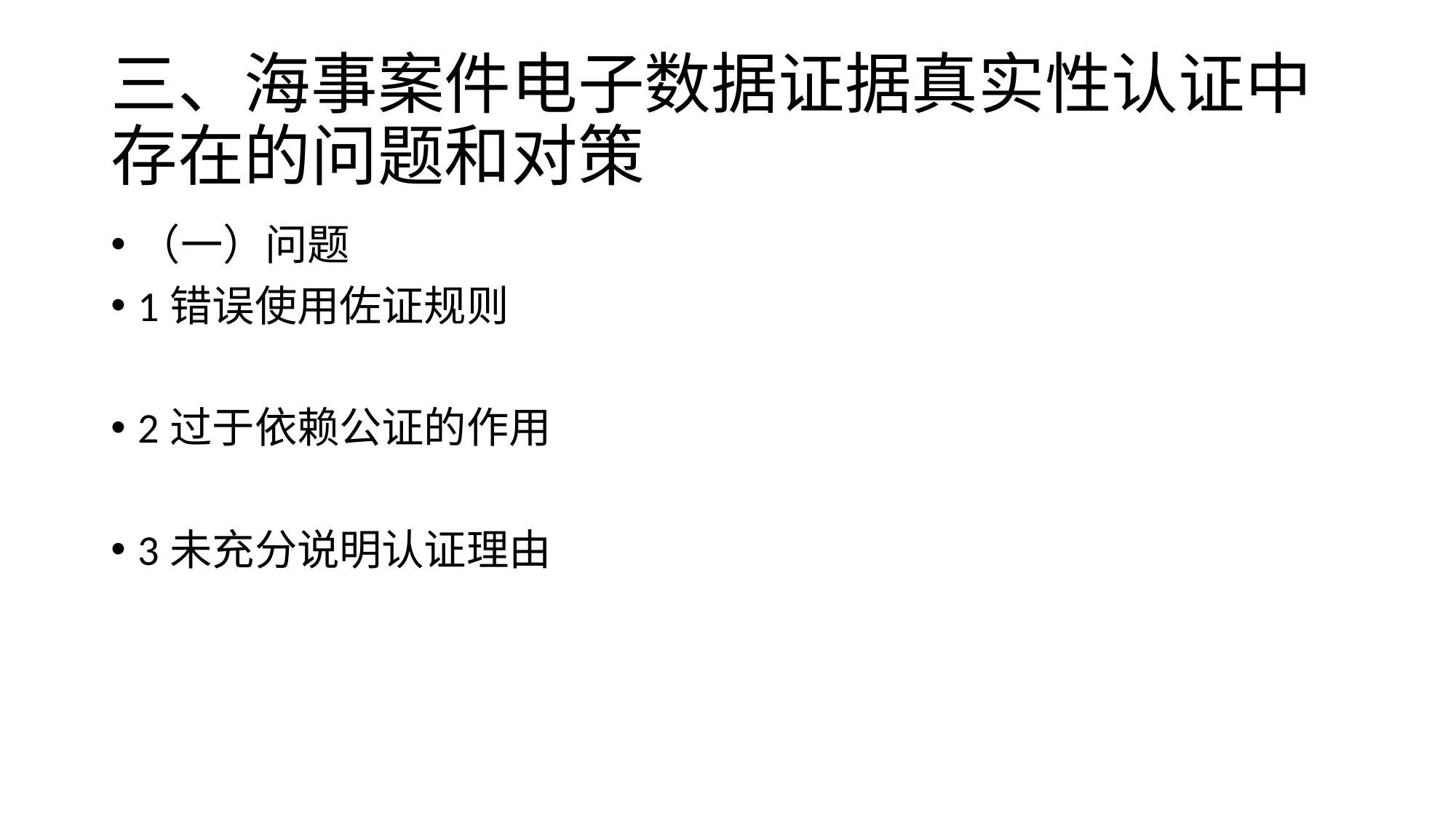

# 三、海事案件电子数据证据真实性认证中存在的问题和对策
（一）问题
1错误使用佐证规则

2过于依赖公证的作用

3未充分说明认证理由